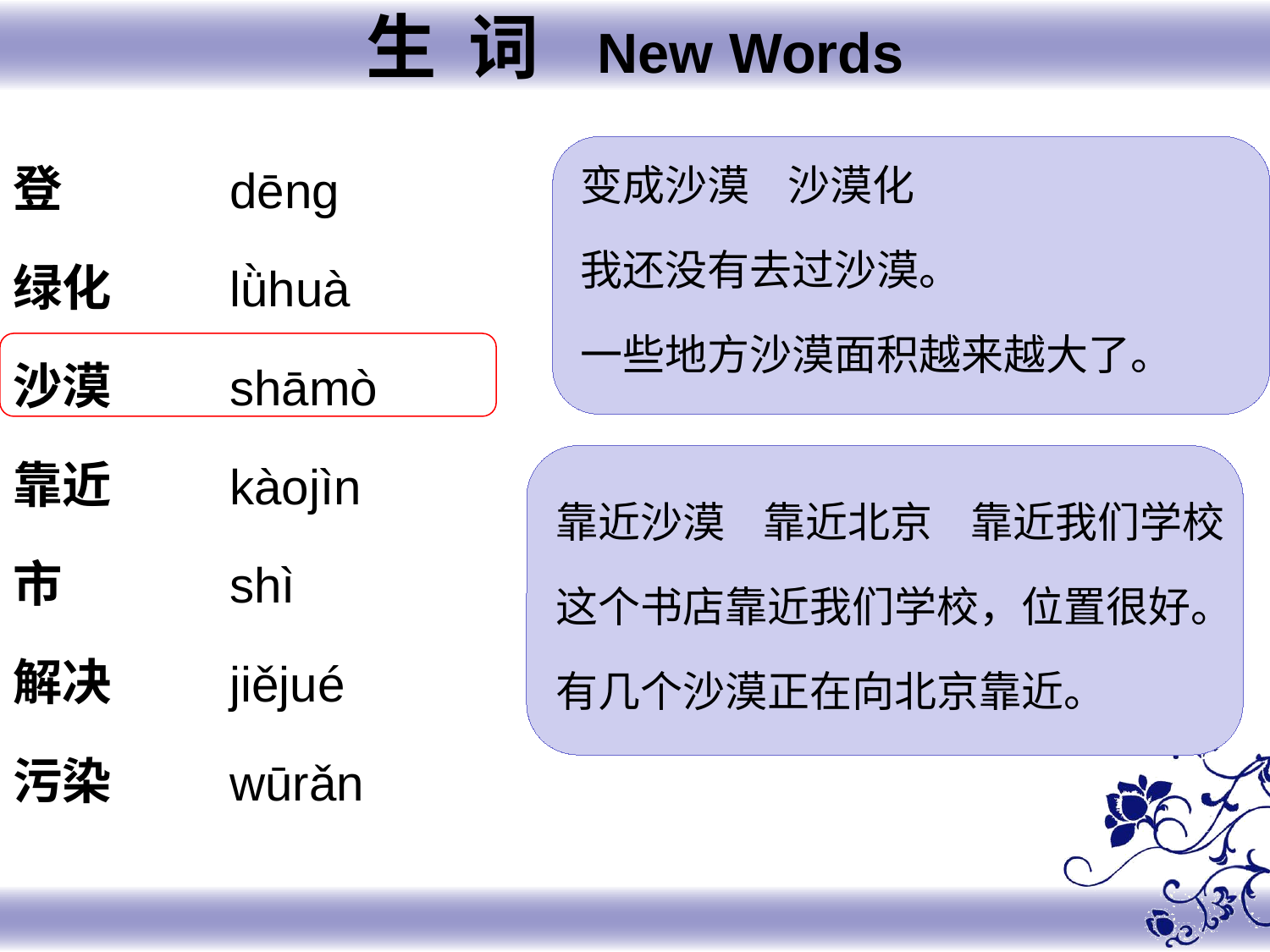

生  词   New Words
登
绿化
沙漠
靠近
市
解决
污染

dēng
lǜhuà
shāmò
kàojìn
shì
jiějué
wūrǎn
变成沙漠    沙漠化
我还没有去过沙漠。
一些地方沙漠面积越来越大了。

靠近沙漠    靠近北京    靠近我们学校
这个书店靠近我们学校，位置很好。
有几个沙漠正在向北京靠近。